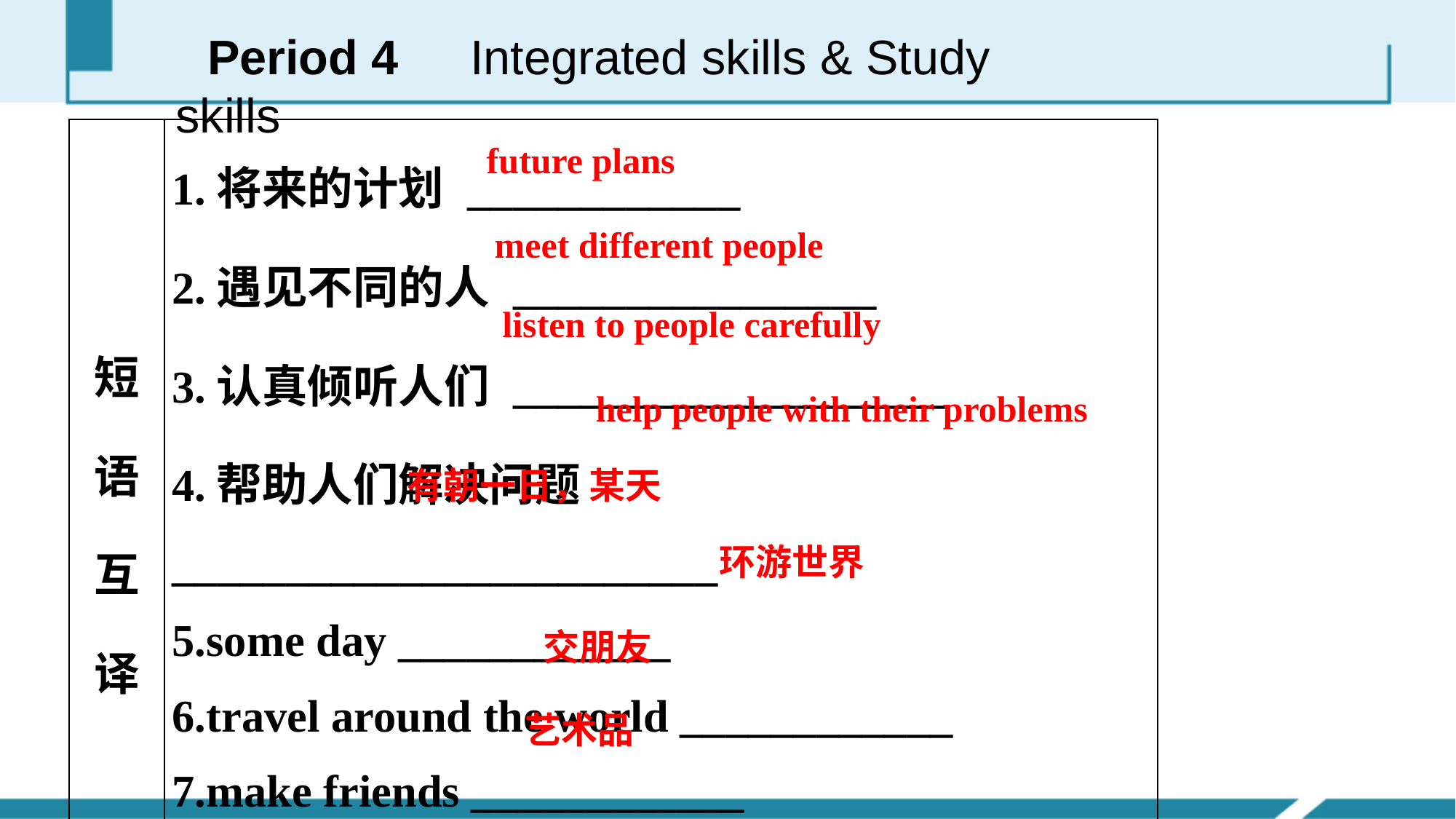

Period 4　Integrated skills & Study skills
| 短语互译 | 1.将来的计划 \_\_\_\_\_\_\_\_\_\_\_\_ 2.遇见不同的人 \_\_\_\_\_\_\_\_\_\_\_\_\_\_\_\_ 3.认真倾听人们 \_\_\_\_\_\_\_\_\_\_\_\_\_\_\_\_\_\_\_ 4.帮助人们解决问题 \_\_\_\_\_\_\_\_\_\_\_\_\_\_\_\_\_\_\_\_\_\_\_\_ 5.some day \_\_\_\_\_\_\_\_\_\_\_\_ 6.travel around the world \_\_\_\_\_\_\_\_\_\_\_\_ 7.make friends \_\_\_\_\_\_\_\_\_\_\_\_ 8.works of art \_\_\_\_\_\_\_\_\_\_\_\_ |
| --- | --- |
future plans
meet different people
listen to people carefully
help people with their problems
有朝一日，某天
环游世界
交朋友
艺术品